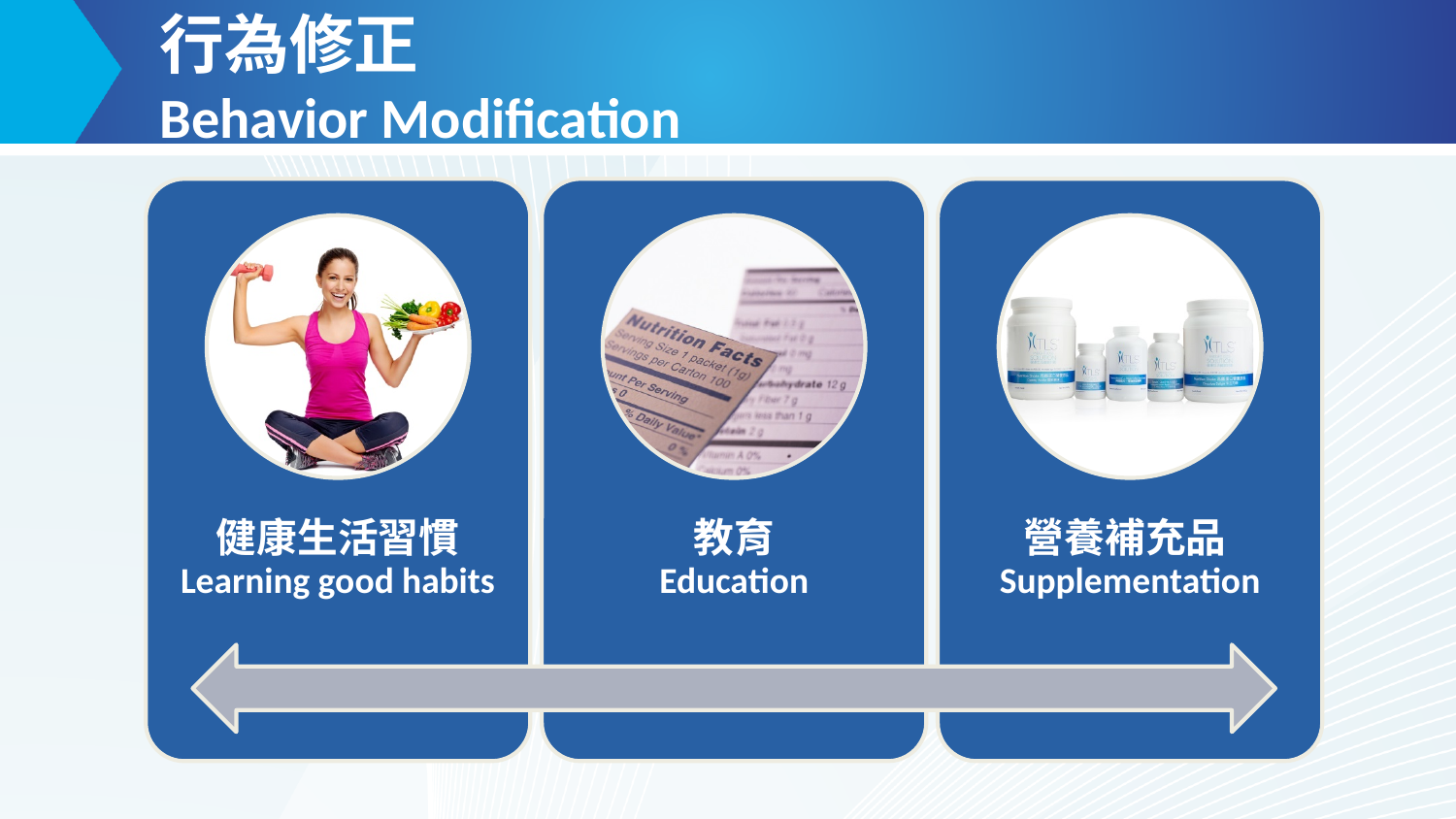

行為修正
Behavior Modification

健康生活習慣
Learning good habits

教育
Education

營養補充品Supplementation